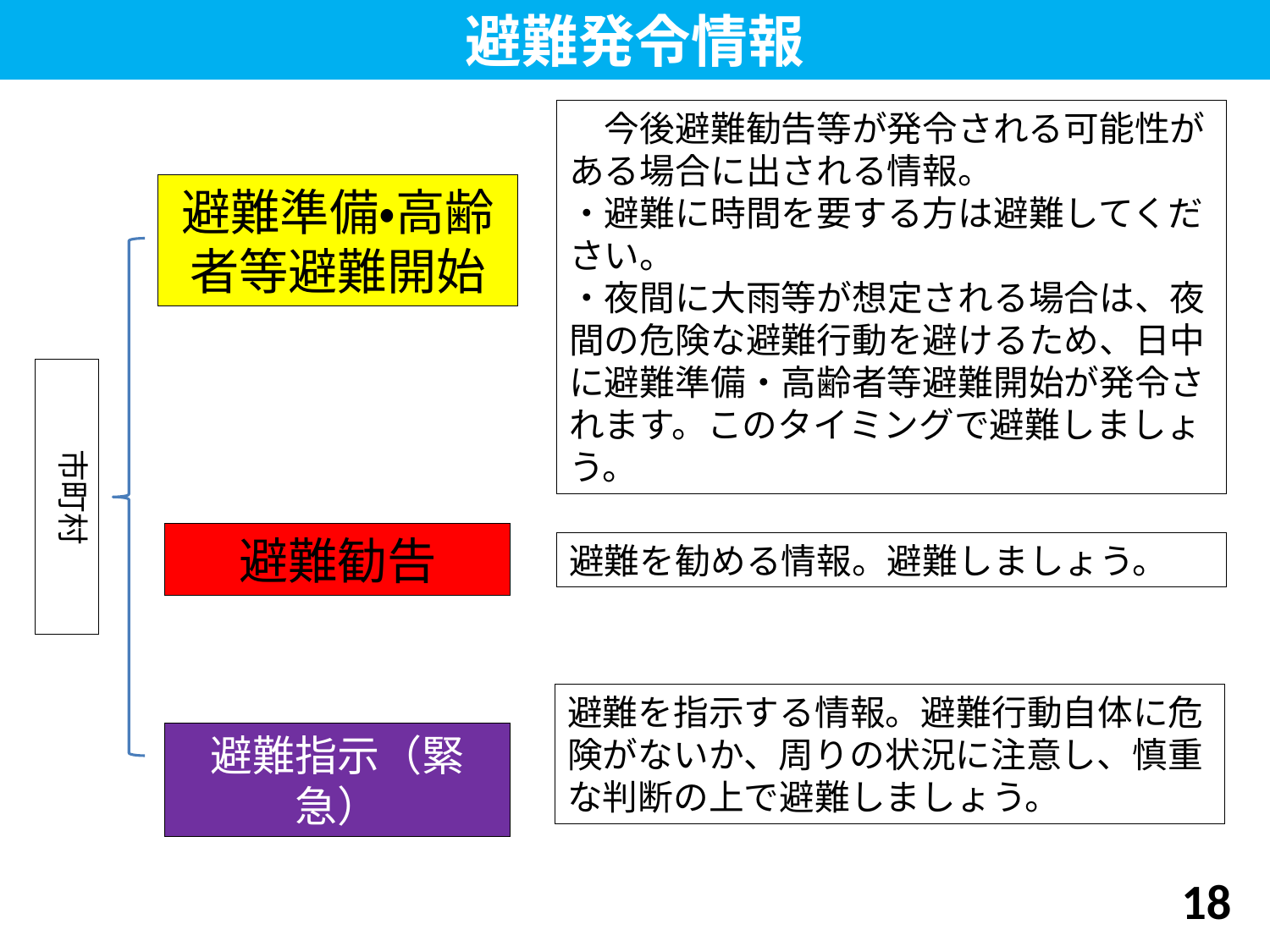

避難発令情報
　今後避難勧告等が発令される可能性がある場合に出される情報。
・避難に時間を要する方は避難してください。
・夜間に大雨等が想定される場合は、夜間の危険な避難行動を避けるため、日中に避難準備・高齢者等避難開始が発令されます。このタイミングで避難しましょう。
避難準備・高齢者等避難開始

市町村
避難勧告
避難を勧める情報。避難しましょう。
避難を指示する情報。避難行動自体に危険がないか、周りの状況に注意し、慎重な判断の上で避難しましょう。
避難指示（緊急）
18